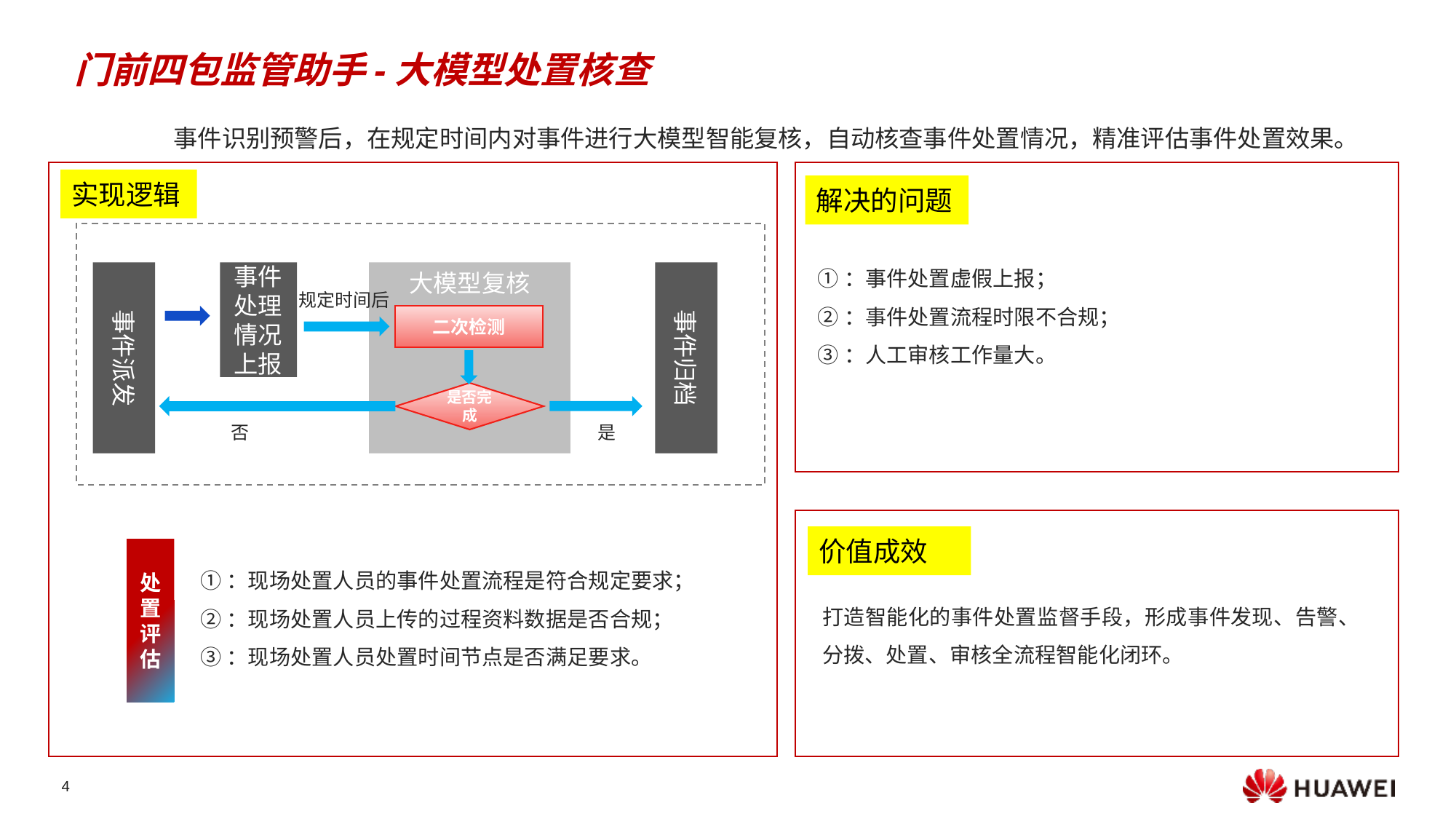

门前四包监管助手-大模型处置核查
事件识别预警后，在规定时间内对事件进行大模型智能复核，自动核查事件处置情况，精准评估事件处置效果。

实现逻辑
解决的问题

事件派发
事件处理情况上报
大模型复核
事件归档
规定时间后

二次检测

是否完成

否
是
①：事件处置虚假上报；
②：事件处置流程时限不合规；
③：人工审核工作量大。

价值成效
处置评估
①：现场处置人员的事件处置流程是符合规定要求；
②：现场处置人员上传的过程资料数据是否合规；
③：现场处置人员处置时间节点是否满足要求。
打造智能化的事件处置监督手段，形成事件发现、告警、分拨、处置、审核全流程智能化闭环。